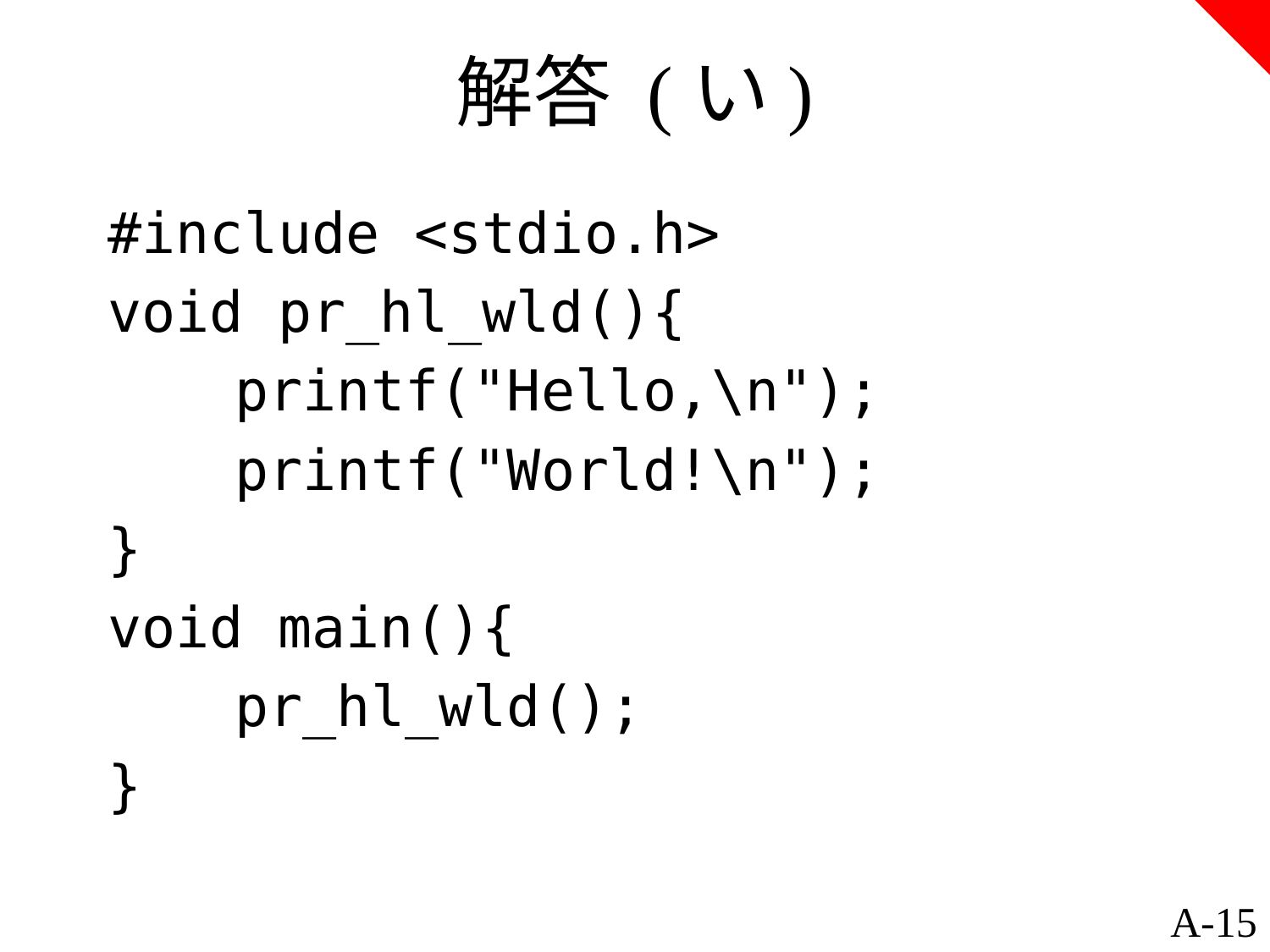

# 解答 (い)
#include <stdio.h>
void pr_hl_wld(){
	printf("Hello,\n");
	printf("World!\n");
}
void main(){
	pr_hl_wld();
}
A-15